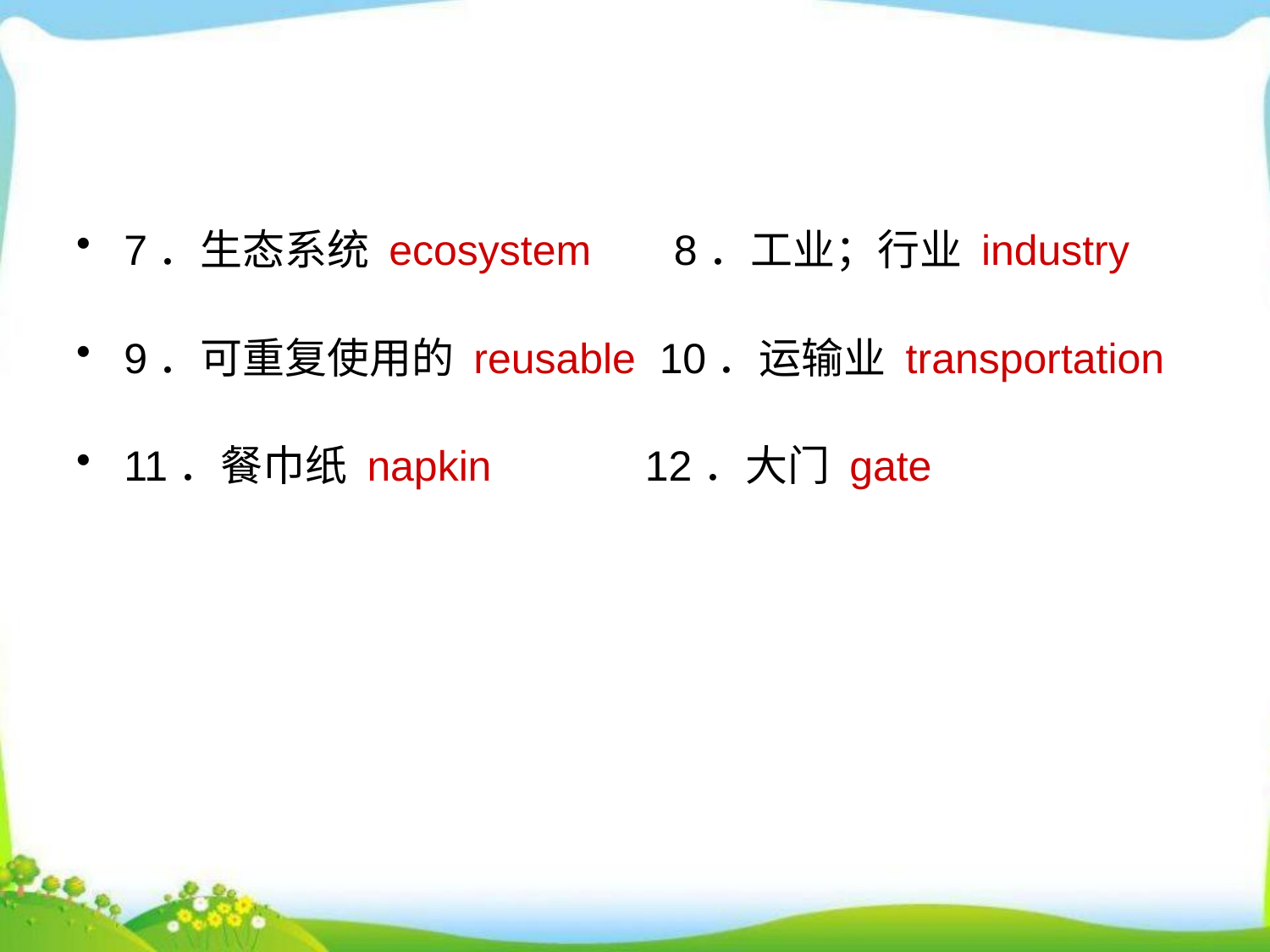

7．生态系统 ecosystem       8．工业；行业 industry

9．可重复使用的 reusable  10．运输业 transportation

11．餐巾纸 napkin             12．大门 gate